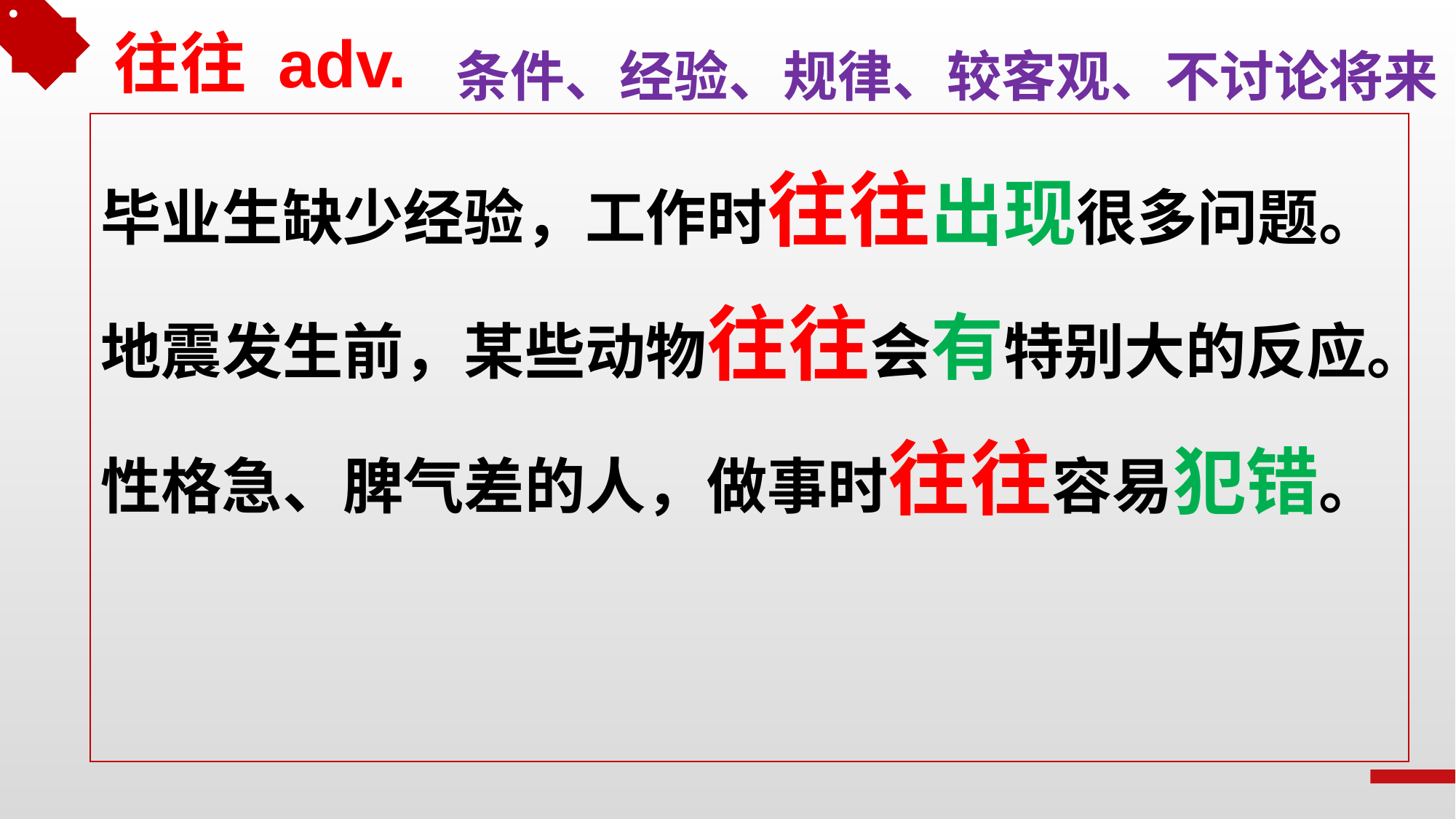

往往 adv.
条件、经验、规律、较客观、不讨论将来

毕业生缺少经验，工作时往往出现很多问题。
地震发生前，某些动物往往会有特别大的反应。
性格急、脾气差的人，做事时往往容易犯错。